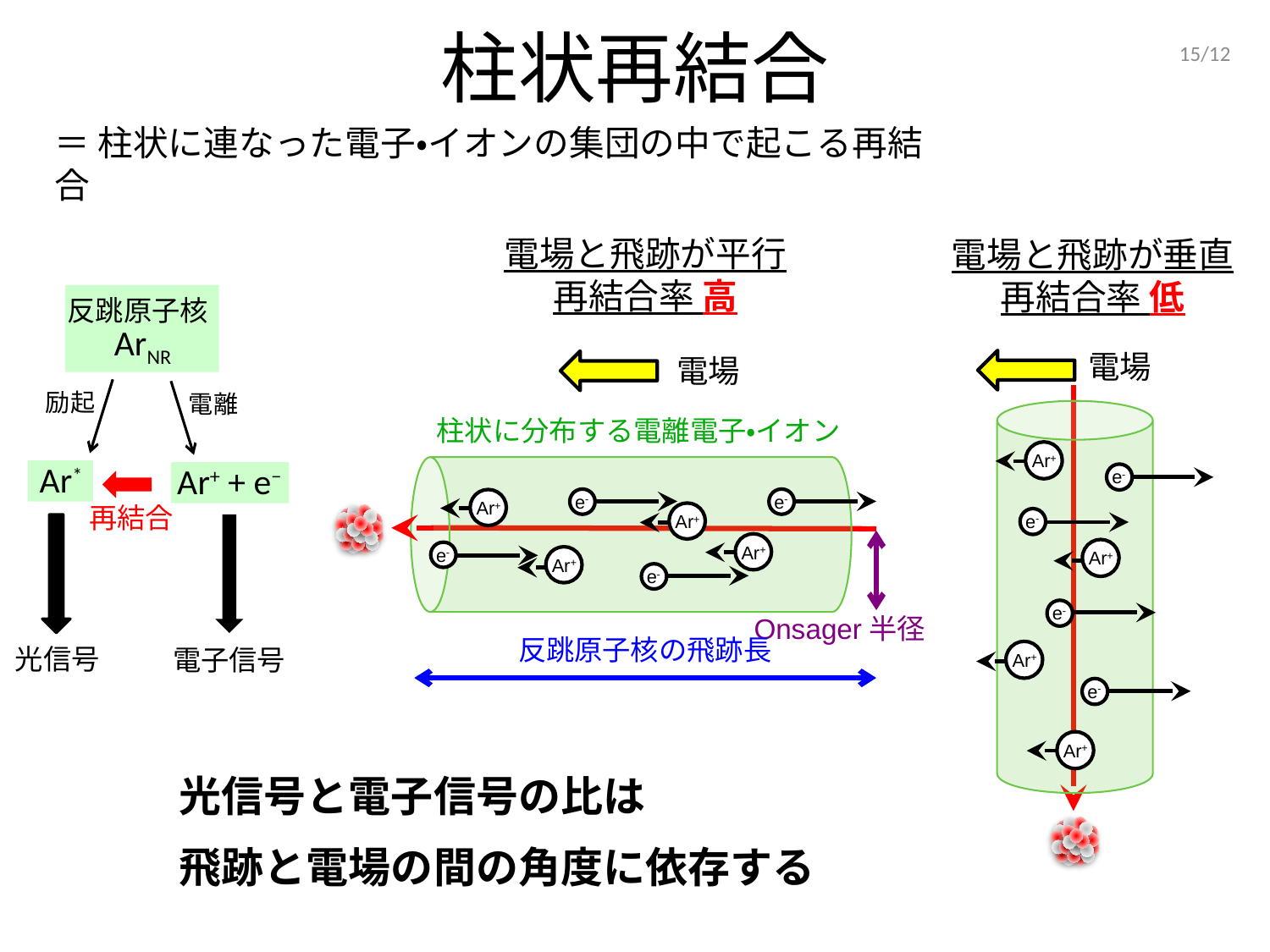

# 柱状再結合
15/12
＝ 柱状に連なった電子・イオンの集団の中で起こる再結合
電場と飛跡が平行
再結合率 高

電場

e-

e-

Ar+

Ar+

Ar+
e-

Ar+
e-

柱状に分布する電離電子・イオン

Onsager半径
反跳原子核の飛跡長
電場と飛跡が垂直
再結合率 低
電場

Ar+
e-

e-

Ar+
e-

Ar+
e-

Ar+

反跳原子核
ArNR
励起
電離
Ar*
Ar+ + e−
再結合

光信号
電子信号

光信号と電子信号の比は
飛跡と電場の間の角度に依存する